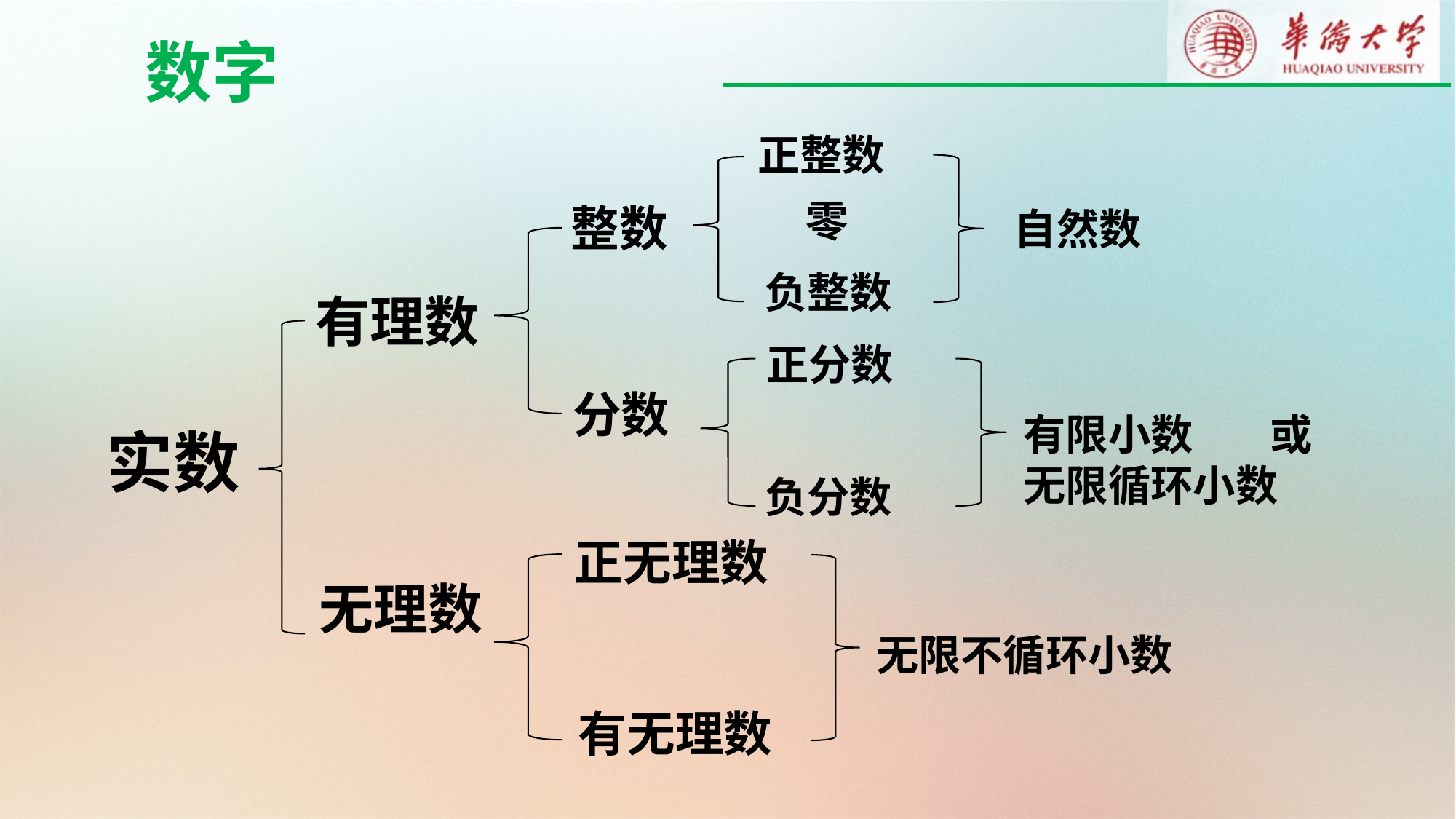

数字
正整数

零
整数
自然数

负整数
有理数

正分数

分数
有限小数        或无限循环小数
实数
负分数
正无理数

无理数
无限不循环小数
有无理数